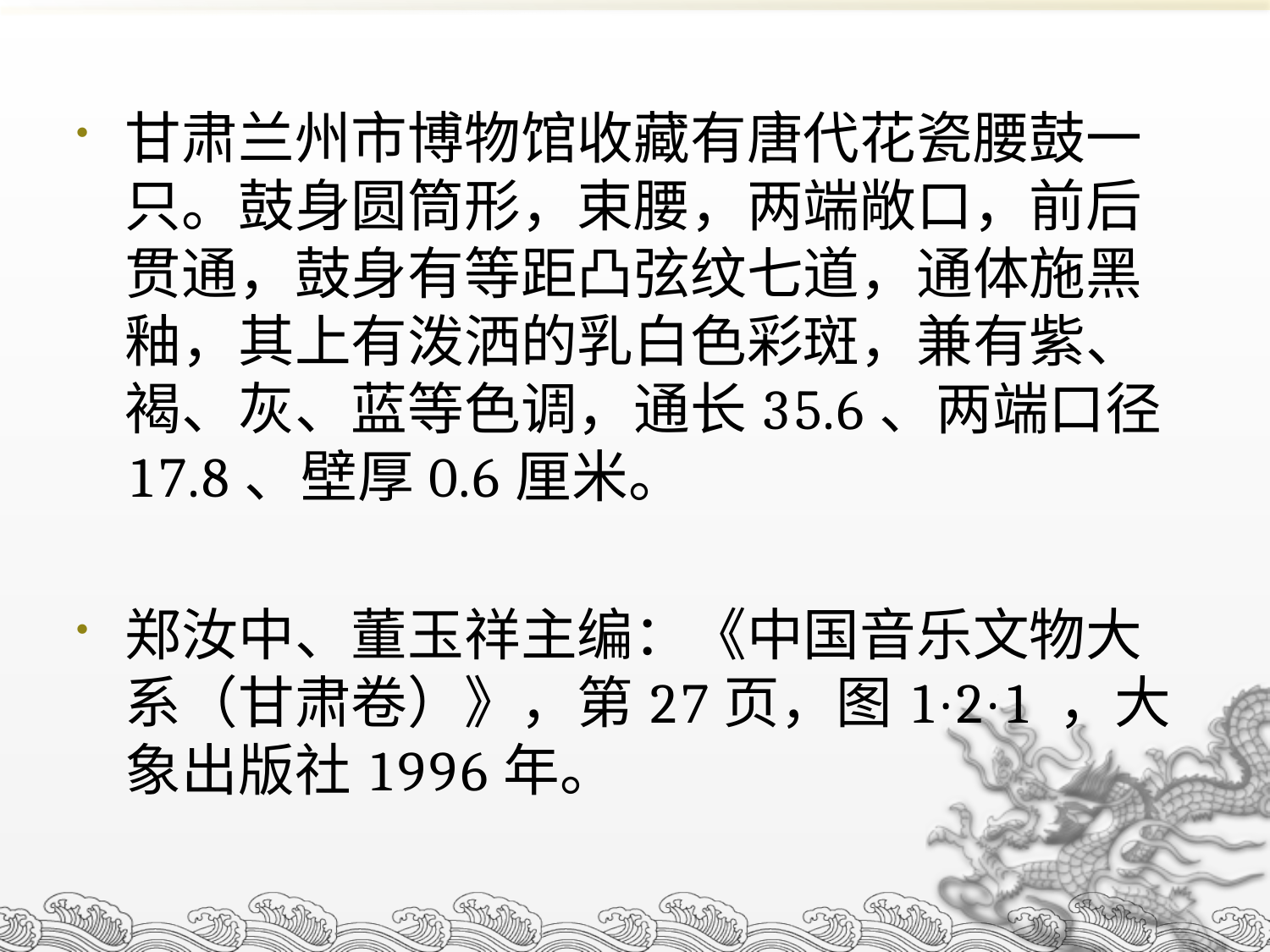

#
甘肃兰州市博物馆收藏有唐代花瓷腰鼓一只。鼓身圆筒形，束腰，两端敞口，前后贯通，鼓身有等距凸弦纹七道，通体施黑釉，其上有泼洒的乳白色彩斑，兼有紫、褐、灰、蓝等色调，通长35.6、两端口径17.8、壁厚0.6厘米。

郑汝中、董玉祥主编：《中国音乐文物大系（甘肃卷）》，第27页，图1·2·1 ，大象出版社1996年。